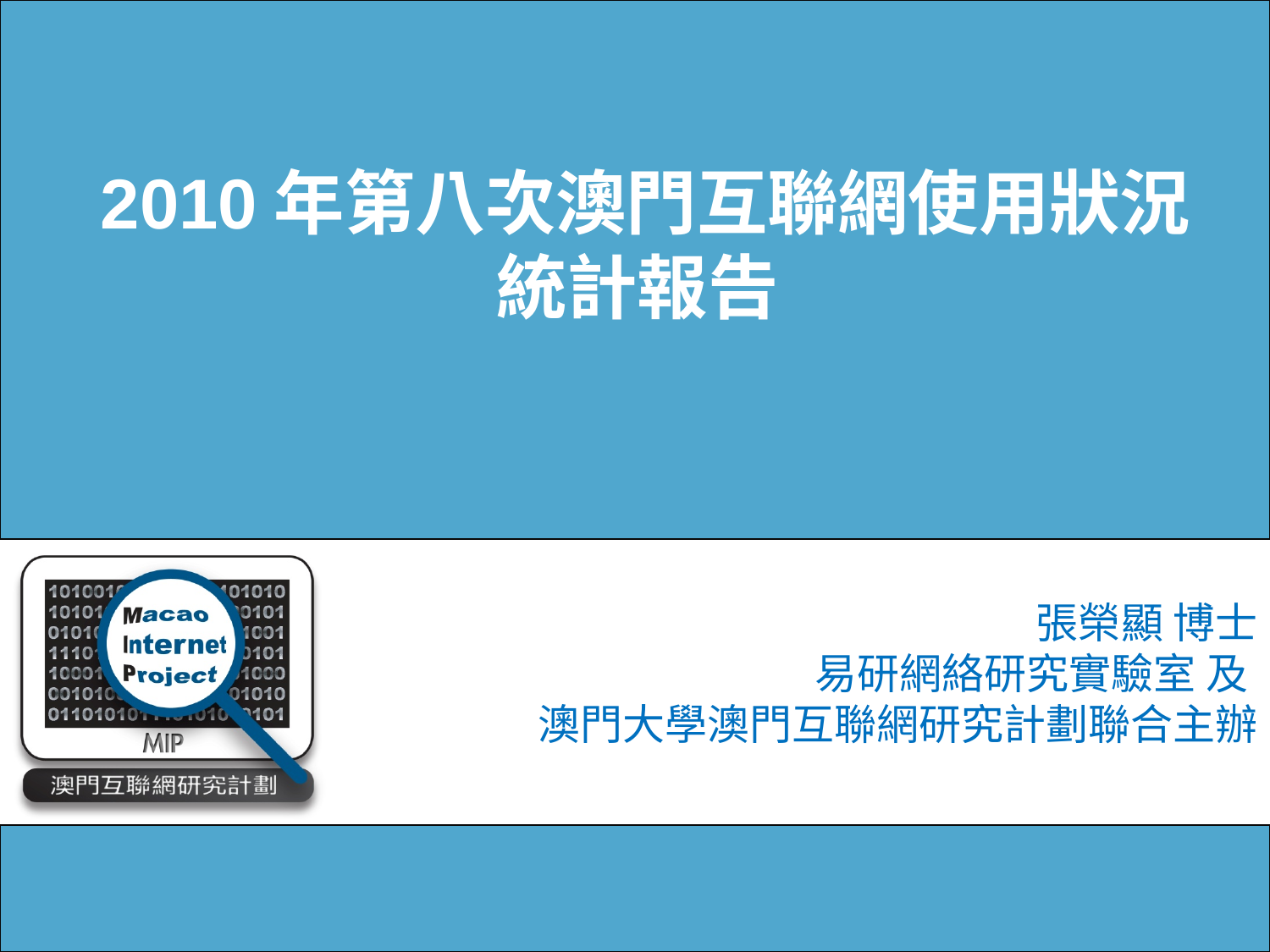

# 2010年第八次澳門互聯網使用狀況統計報告

張榮顯 博士
易研網絡研究實驗室 及
澳門大學澳門互聯網研究計劃聯合主辦